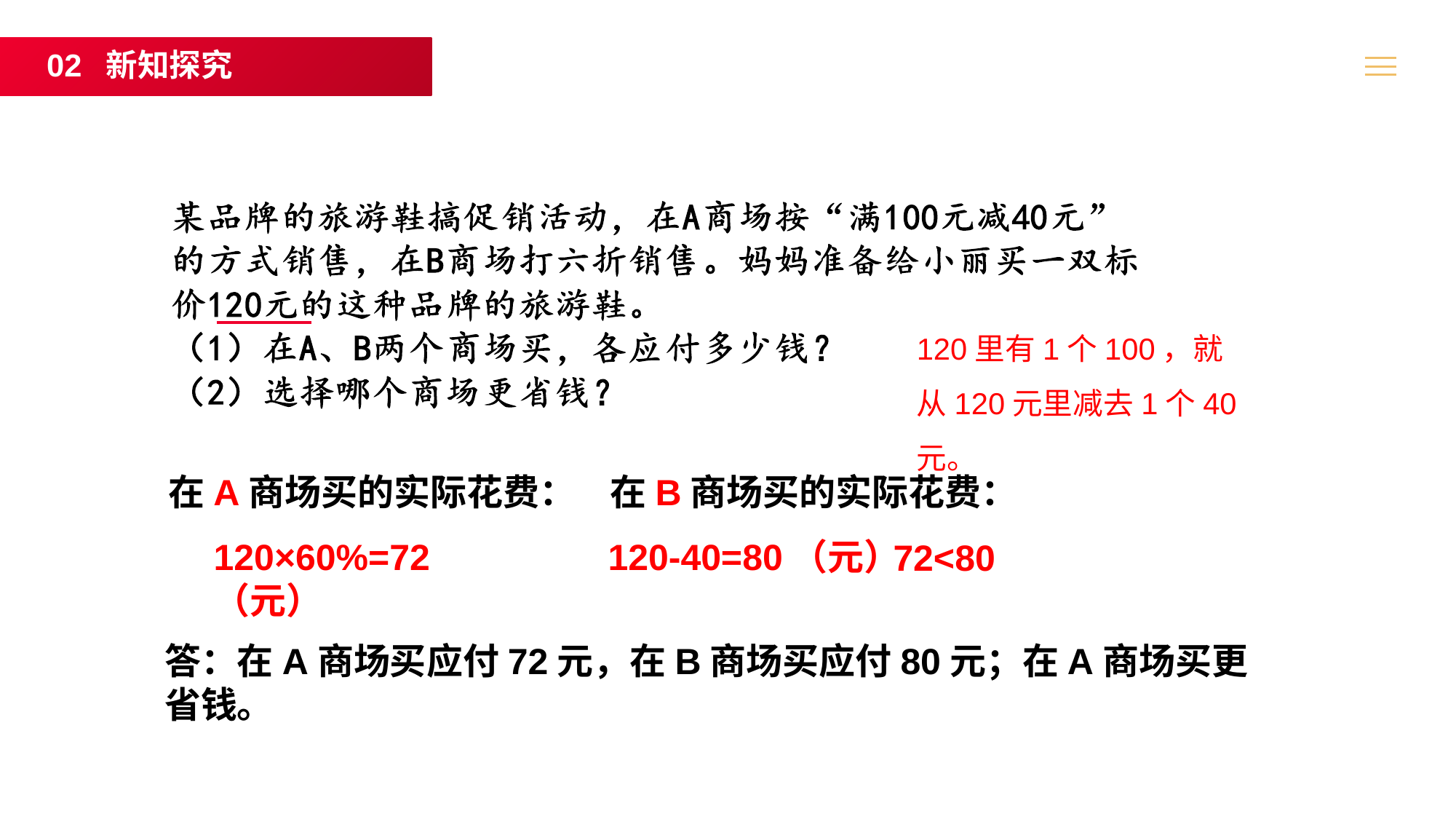

02  新知探究

120里有1个100，就从120元里减去1个40元。
在A商场买的实际花费：
在B商场买的实际花费：
120×60%=72（元）
120-40=80（元）
72<80
答：在A商场买应付72元，在B商场买应付80元；在A商场买更省钱。